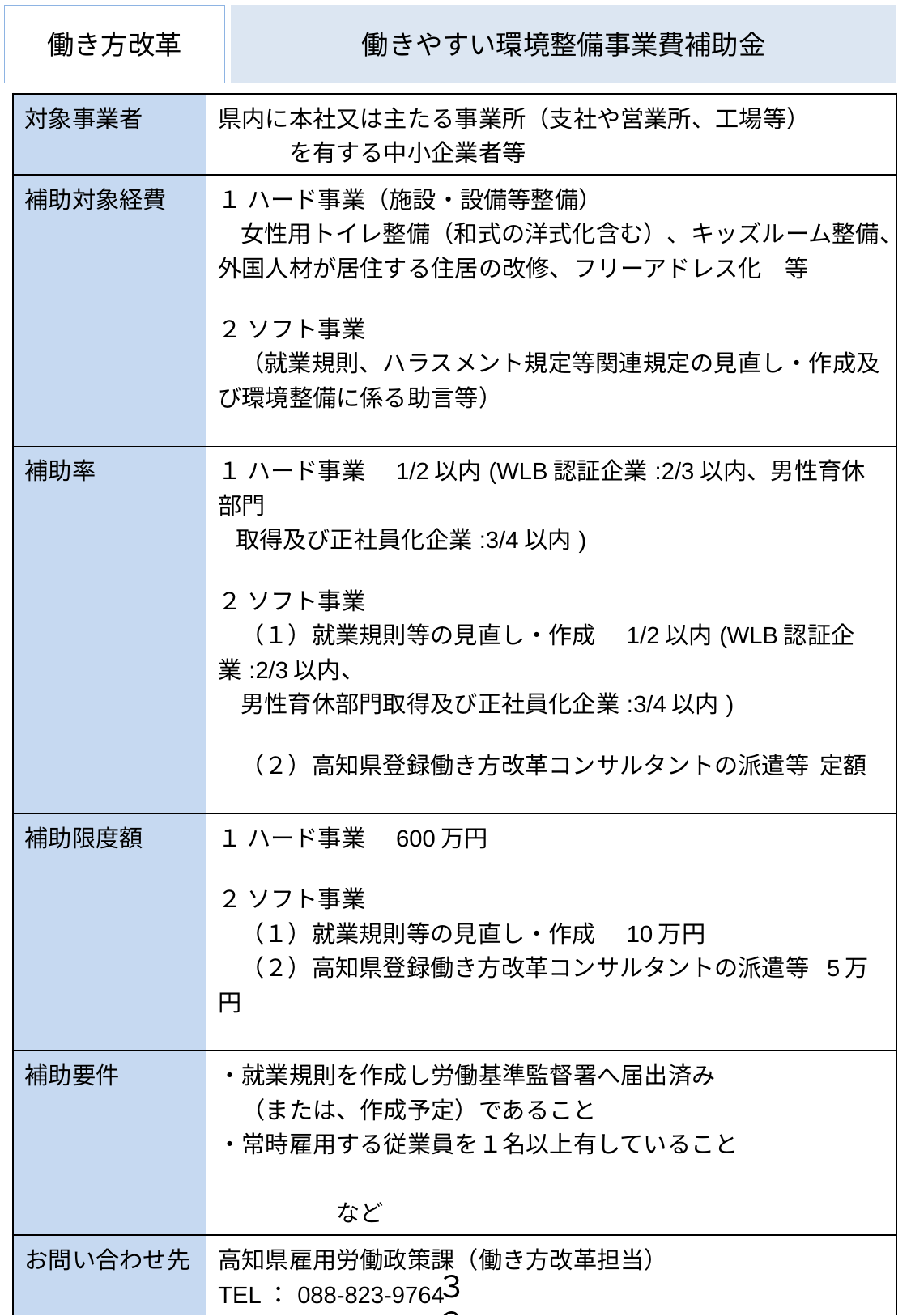

働き方改革
# 働きやすい環境整備事業費補助金
| 対象事業者 | 県内に本社又は主たる事業所（支社や営業所、工場等）　　　　　　を有する中小企業者等 |
| --- | --- |
| 補助対象経費 | １ ハード事業（施設・設備等整備） 女性用トイレ整備（和式の洋式化含む）、キッズルーム整備、 外国人材が居住する住居の改修、フリーアドレス化　等 ２ ソフト事業 （就業規則、ハラスメント規定等関連規定の見直し・作成及び環境整備に係る助言等） |
| 補助率 | １ ハード事業　1/2以内(WLB認証企業:2/3以内、男性育休部門 取得及び正社員化企業:3/4以内) ２ ソフト事業 （１）就業規則等の見直し・作成　1/2以内(WLB認証企業:2/3以内、 男性育休部門取得及び正社員化企業:3/4以内) （２）高知県登録働き方改革コンサルタントの派遣等 定額 |
| 補助限度額 | １ ハード事業　600万円 ２ ソフト事業 （１）就業規則等の見直し・作成　10万円 （２）高知県登録働き方改革コンサルタントの派遣等 5万円 |
| 補助要件 | ・就業規則を作成し労働基準監督署へ届出済み 　（または、作成予定）であること ・常時雇用する従業員を１名以上有していること 　　　　　　　　　　　　　　　　　　　　　　　　　　　　　　　　　など |
| お問い合わせ先 | 高知県雇用労働政策課（働き方改革担当） TEL：088-823-9764 E-mail：151301@ken.pref.kochi.lg.jp URL：https://www.pref.kochi.lg.jp/soshiki/150000/151301/ |
３２